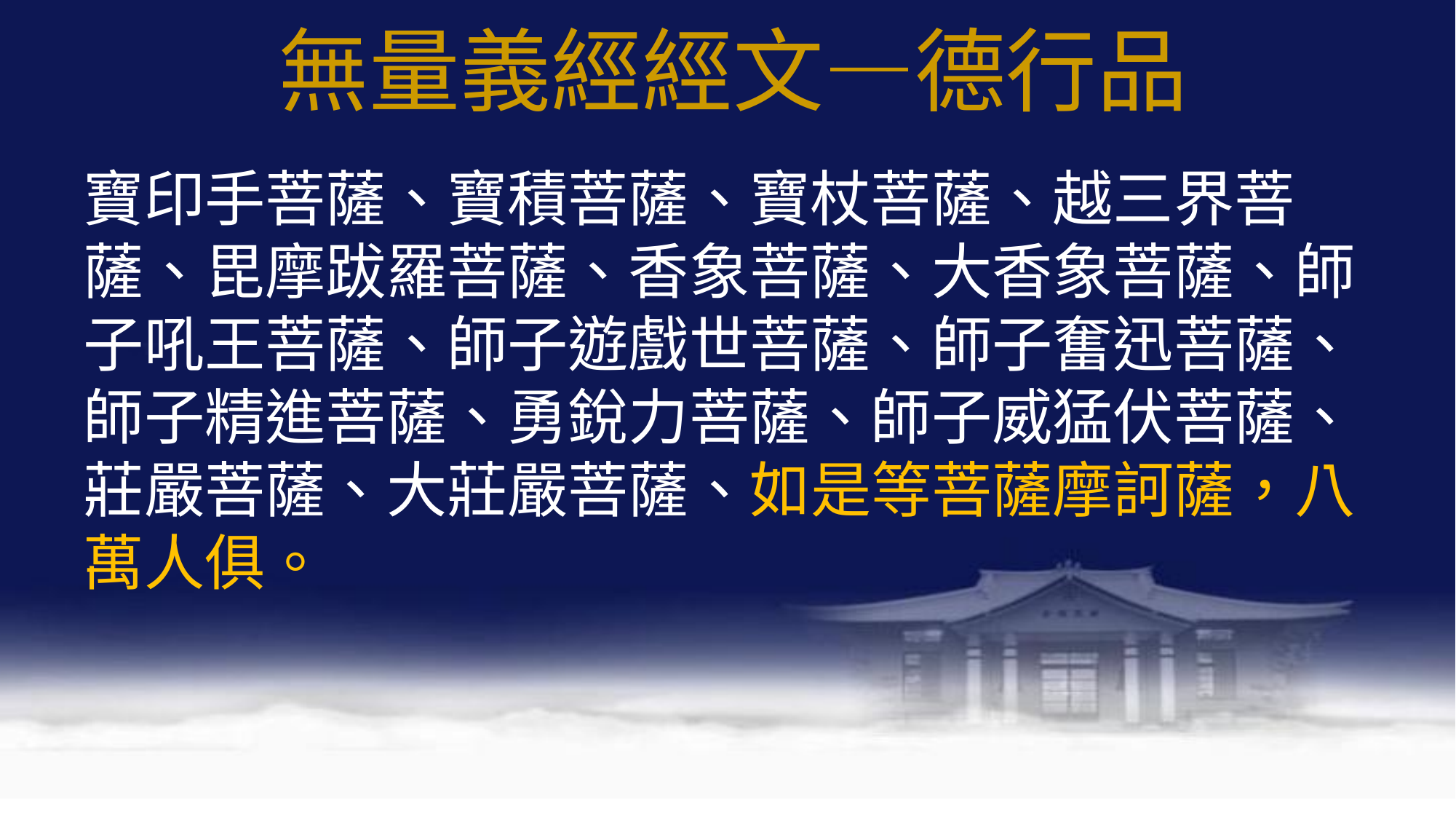

# 無量義經經文—德行品
寶印手菩薩、寶積菩薩、寶杖菩薩、越三界菩薩、毘摩跋羅菩薩、香象菩薩、大香象菩薩、師子吼王菩薩、師子遊戲世菩薩、師子奮迅菩薩、師子精進菩薩、勇銳力菩薩、師子威猛伏菩薩、莊嚴菩薩、大莊嚴菩薩、如是等菩薩摩訶薩，八萬人俱。